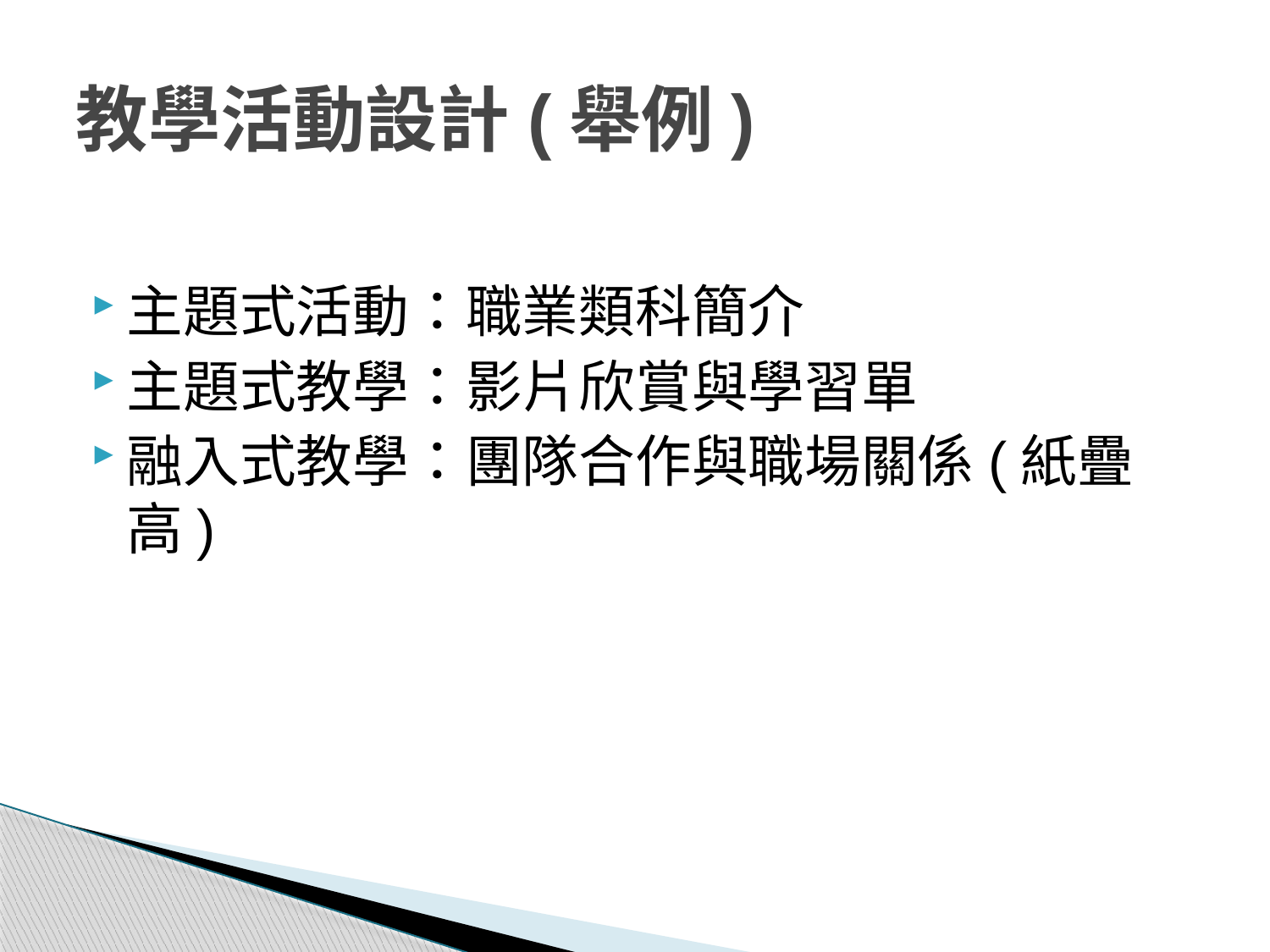

# 教學活動設計(舉例)

主題式活動：職業類科簡介
主題式教學：影片欣賞與學習單
融入式教學：團隊合作與職場關係(紙疊高)